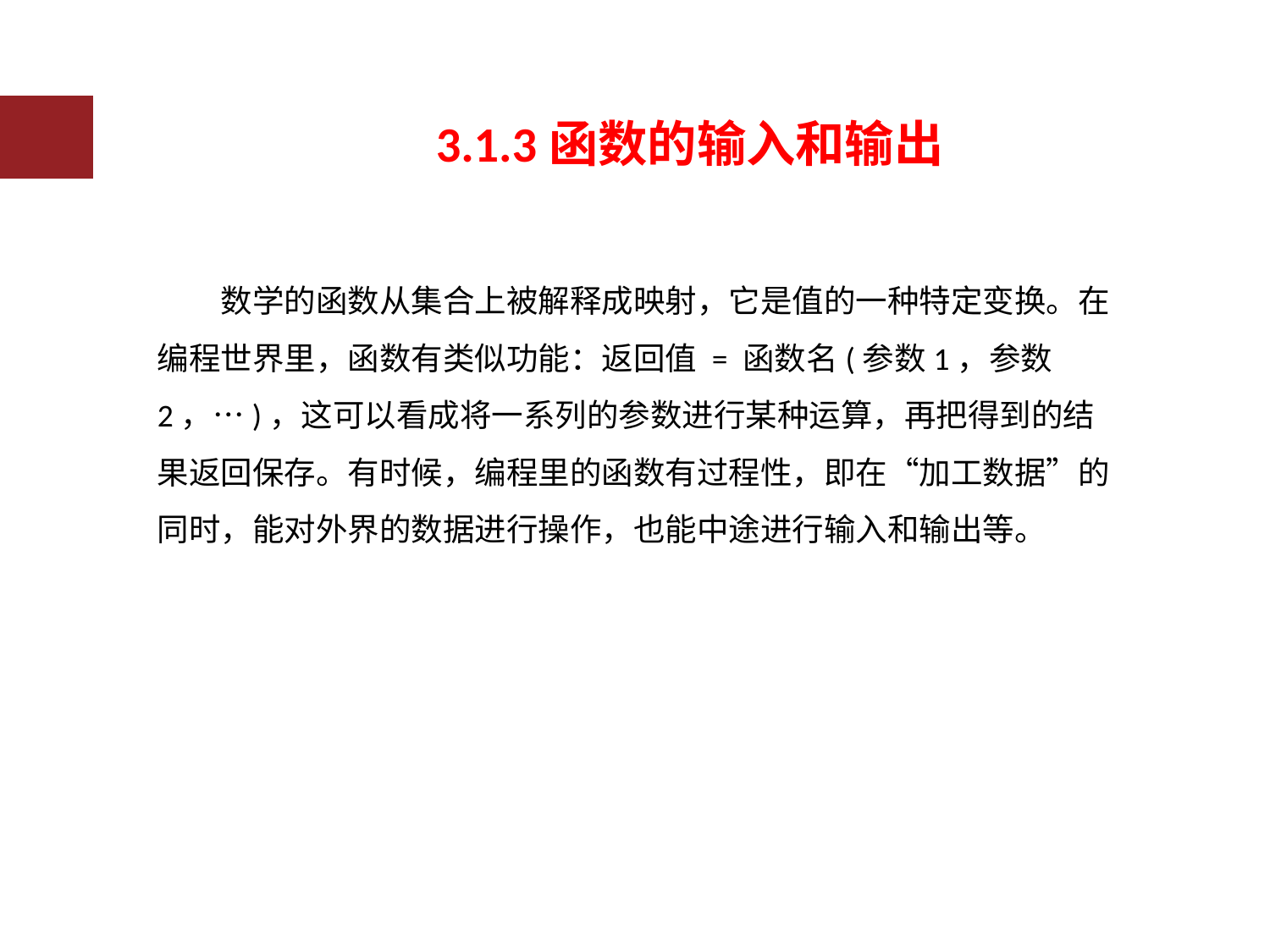

3.1.3函数的输入和输出
数学的函数从集合上被解释成映射，它是值的一种特定变换。在编程世界里，函数有类似功能：返回值 = 函数名(参数1，参数2，…)，这可以看成将一系列的参数进行某种运算，再把得到的结果返回保存。有时候，编程里的函数有过程性，即在“加工数据”的同时，能对外界的数据进行操作，也能中途进行输入和输出等。